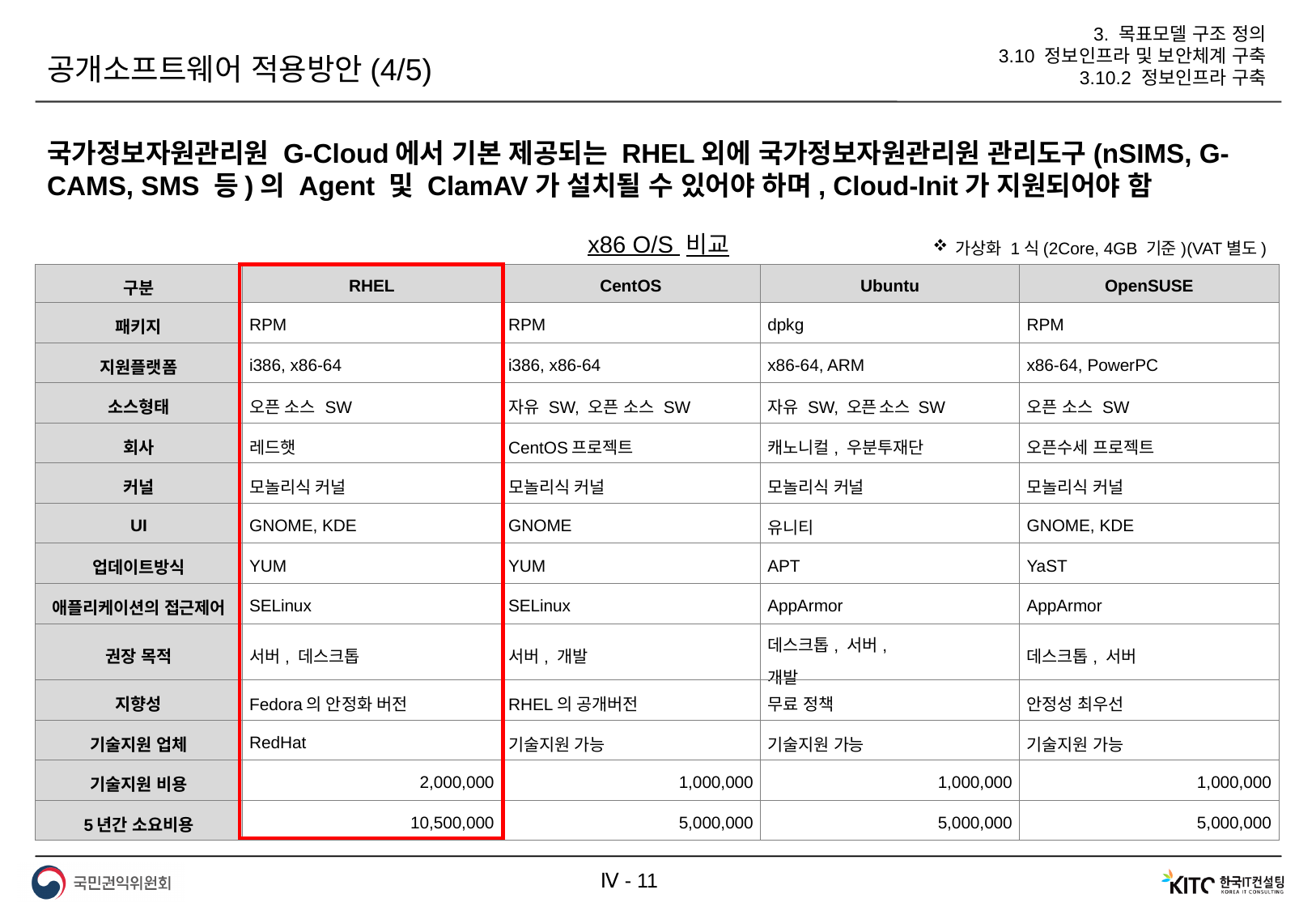

3. 목표모델 구조 정의
3.10 정보인프라 및 보안체계 구축
3.10.2 정보인프라 구축
공개소프트웨어 적용방안(4/5)
국가정보자원관리원 G-Cloud에서 기본 제공되는 RHEL외에 국가정보자원관리원 관리도구(nSIMS, G-CAMS, SMS 등)의 Agent 및 ClamAV가 설치될 수 있어야 하며, Cloud-Init가 지원되어야 함
x86 O/S 비교
가상화 1식(2Core, 4GB 기준)(VAT별도)
| 구분 | RHEL | CentOS | Ubuntu | OpenSUSE |
| --- | --- | --- | --- | --- |
| 패키지 | RPM | RPM | dpkg | RPM |
| 지원플랫폼 | i386, x86-64 | i386, x86-64 | x86-64, ARM | x86-64, PowerPC |
| 소스형태 | 오픈 소스 SW | 자유 SW, 오픈 소스 SW | 자유 SW, 오픈 소스 SW | 오픈 소스 SW |
| 회사 | 레드햇 | CentOS프로젝트 | 캐노니컬, 우분투재단 | 오픈수세 프로젝트 |
| 커널 | 모놀리식 커널 | 모놀리식 커널 | 모놀리식 커널 | 모놀리식 커널 |
| UI | GNOME, KDE | GNOME | 유니티 | GNOME, KDE |
| 업데이트방식 | YUM | YUM | APT | YaST |
| 애플리케이션의 접근제어 | SELinux | SELinux | AppArmor | AppArmor |
| 권장 목적 | 서버, 데스크톱 | 서버, 개발 | 데스크톱, 서버, 개발 | 데스크톱, 서버 |
| 지향성 | Fedora의 안정화 버전 | RHEL의 공개버전 | 무료 정책 | 안정성 최우선 |
| 기술지원 업체 | RedHat | 기술지원 가능 | 기술지원 가능 | 기술지원 가능 |
| 기술지원 비용 | 2,000,000 | 1,000,000 | 1,000,000 | 1,000,000 |
| 5년간 소요비용 | 10,500,000 | 5,000,000 | 5,000,000 | 5,000,000 |